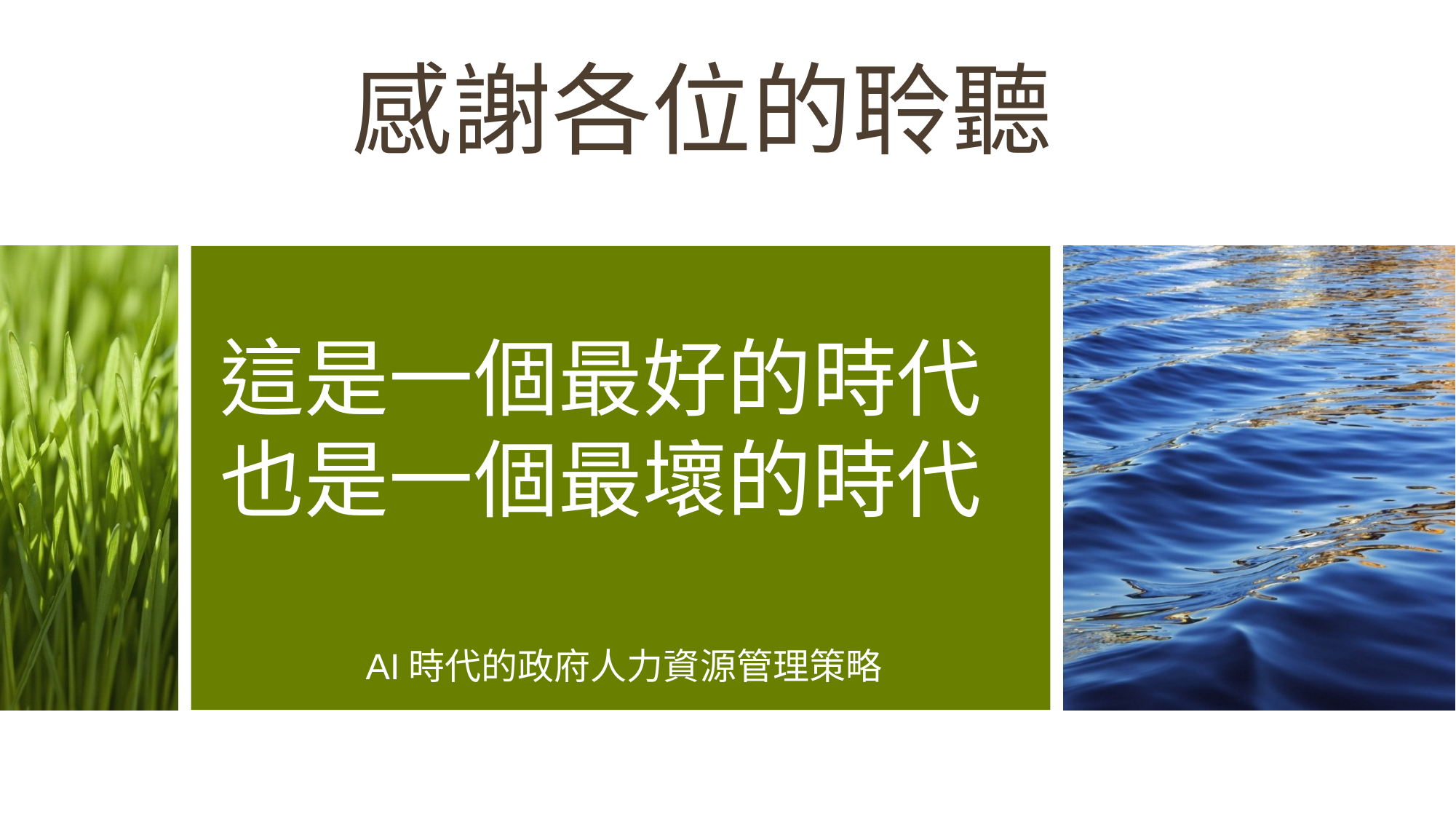

感謝各位的聆聽
這是一個最好的時代
也是一個最壞的時代
# 感謝您的聆聽
AI時代的政府人力資源管理策略